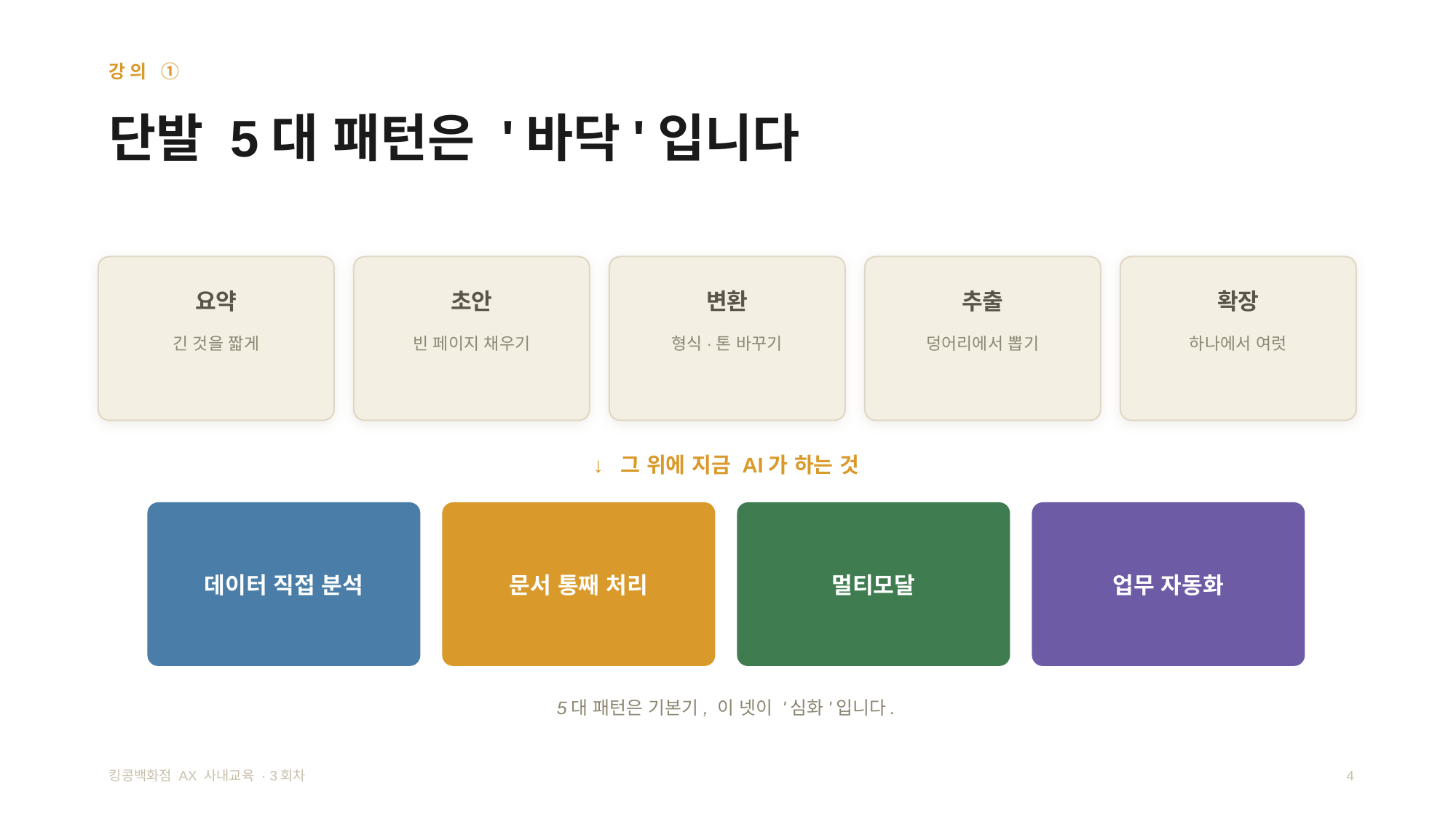

강의 ①
단발 5대 패턴은 '바닥'입니다

요약
초안
변환
추출
확장
긴 것을 짧게
빈 페이지 채우기
형식·톤 바꾸기
덩어리에서 뽑기
하나에서 여럿
↓  그 위에 지금 AI가 하는 것

데이터 직접 분석

문서 통째 처리

멀티모달

업무 자동화
5대 패턴은 기본기, 이 넷이 '심화'입니다.
킹콩백화점 AX 사내교육 · 3회차
4